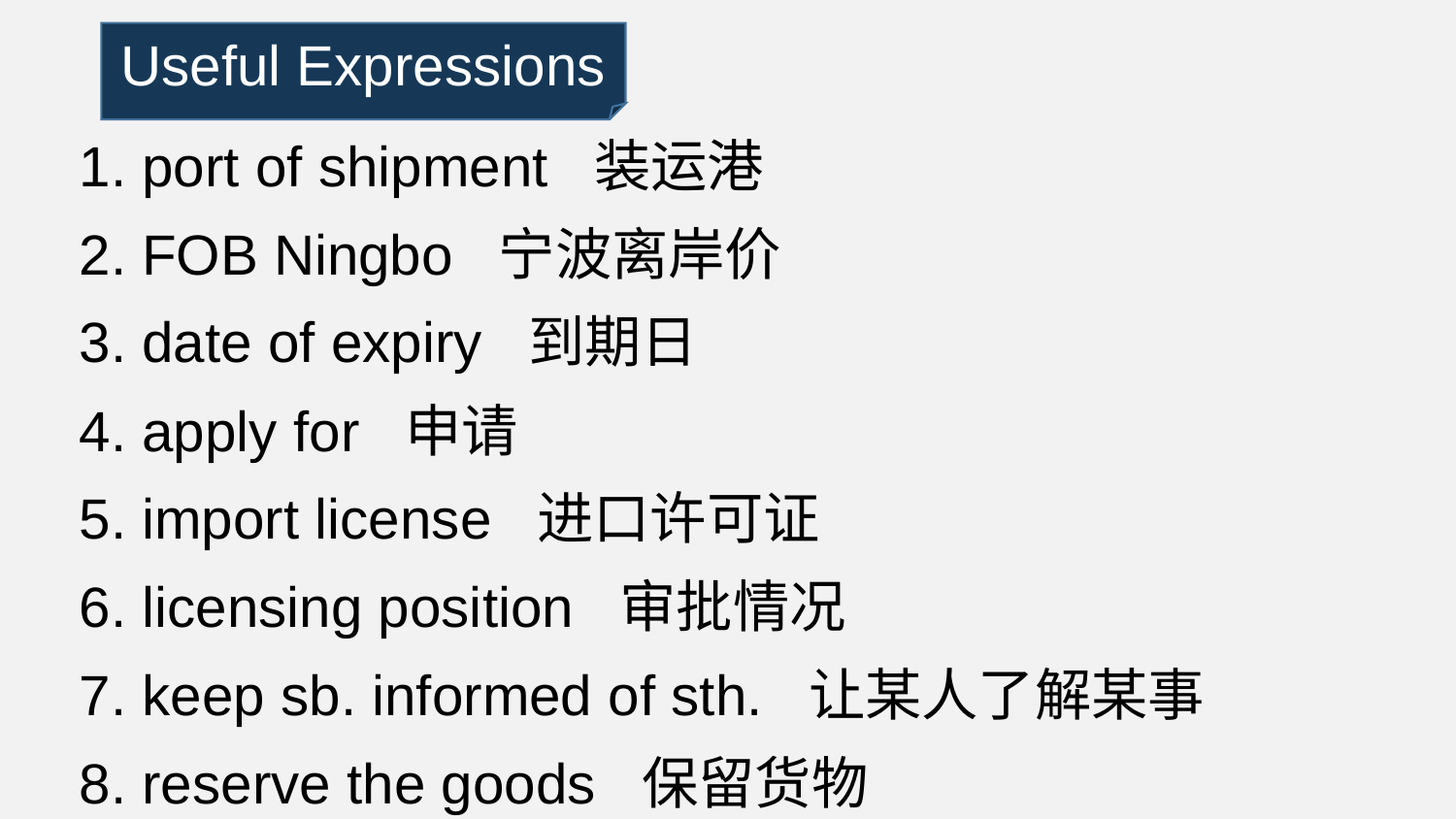

Useful Expressions
1. port of shipment  装运港
2. FOB Ningbo  宁波离岸价
3. date of expiry  到期日
4. apply for  申请
5. import license  进口许可证
6. licensing position  审批情况
7. keep sb. informed of sth.  让某人了解某事
8. reserve the goods  保留货物